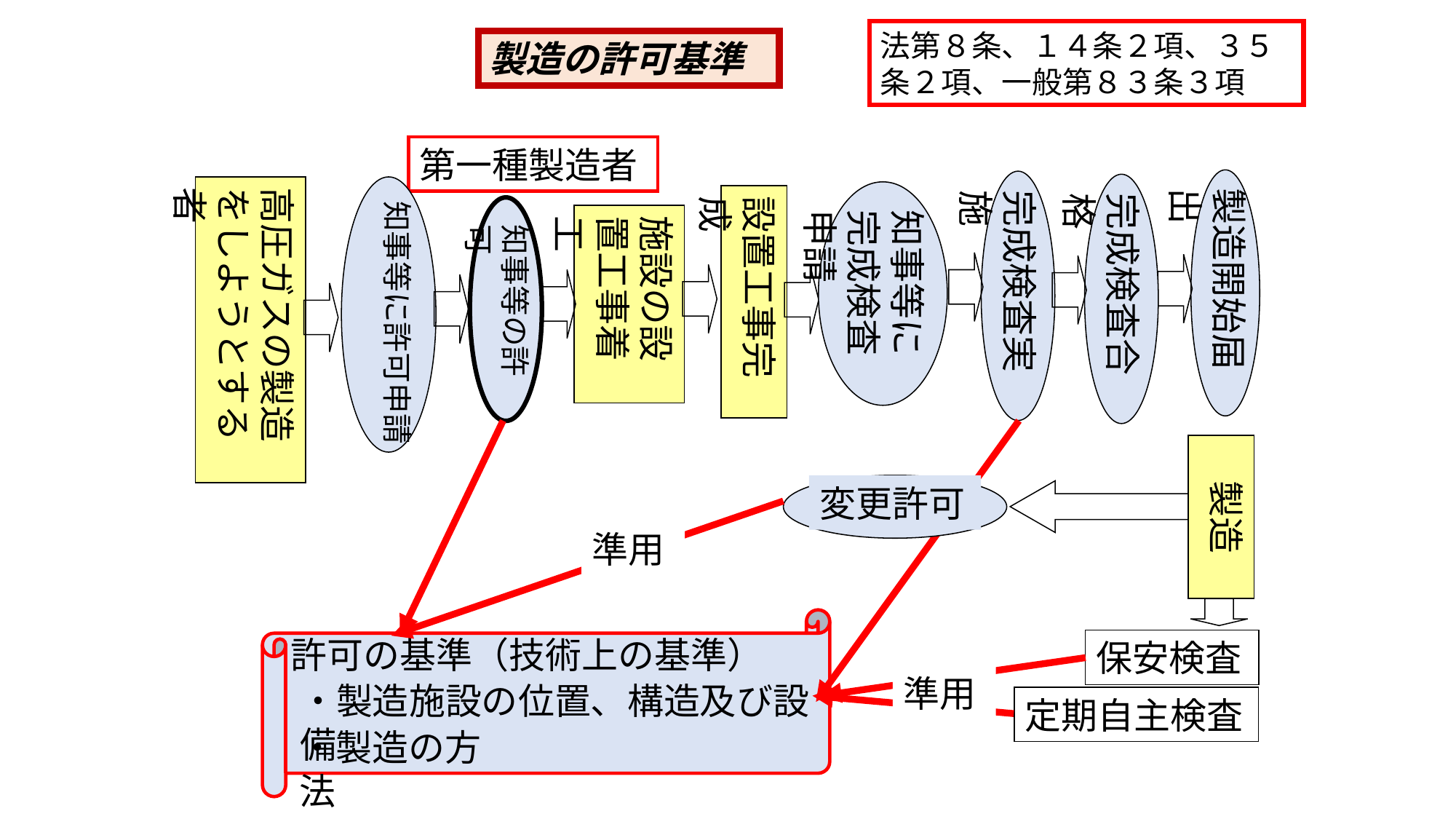

法第８条、１４条２項、３５条２項、一般第８３条３項
製造の許可基準
第一種製造者

高圧ガスの製造をしようとする者
製造開始届出
完成検査実施

完成検査合格
設置工事完成
知事等に許可申請

知事等に完成検査申請
施設の設置工事着工
知事等の許可

製造

変更許可

準用

許可の基準（技術上の基準）
保安検査

準用
・製造施設の位置、構造及び設備
定期自主検査

・製造の方法